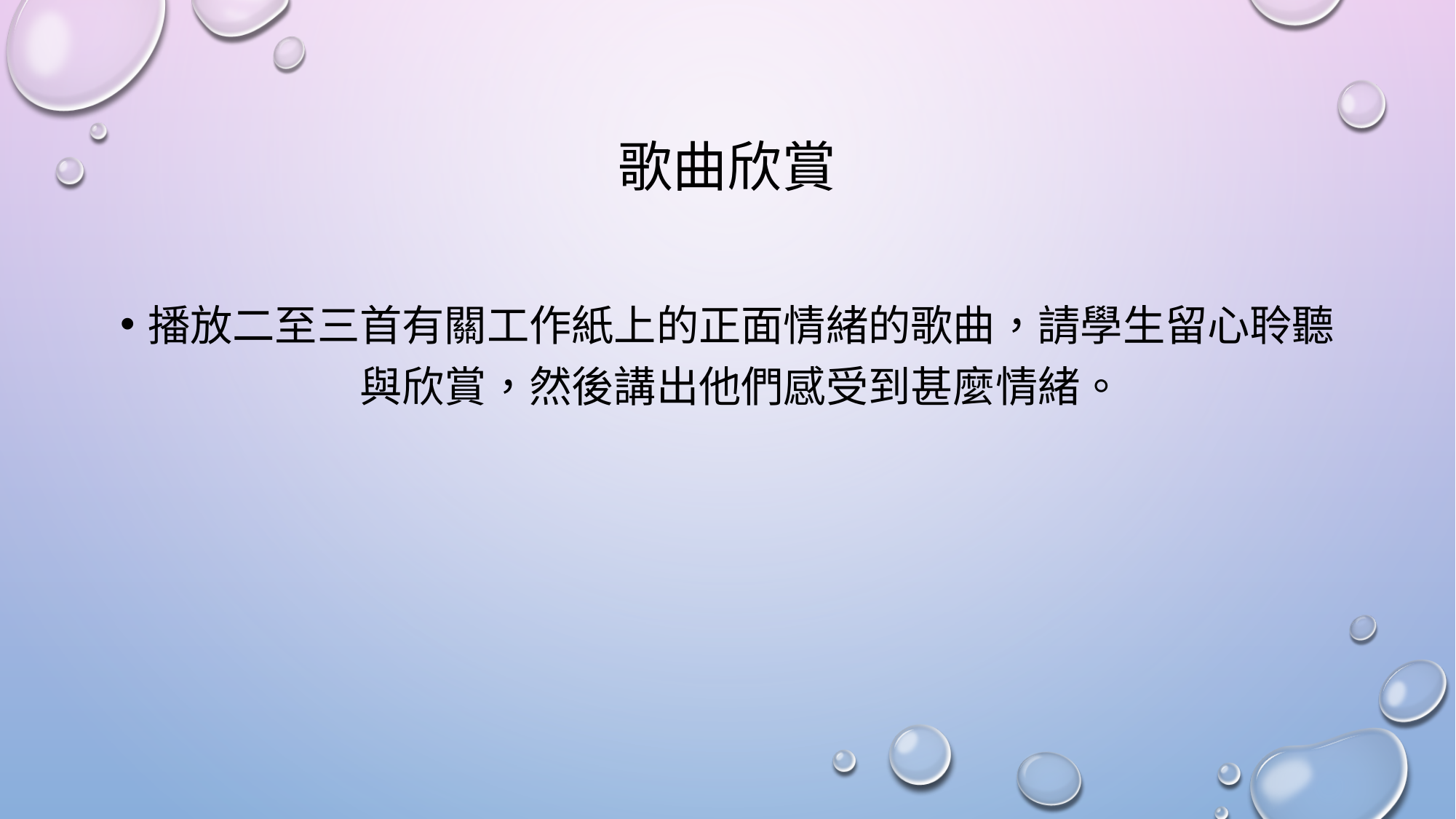

# 歌曲欣賞
播放二至三首有關工作紙上的正面情緒的歌曲，請學生留心聆聽與欣賞，然後講出他們感受到甚麼情緒。